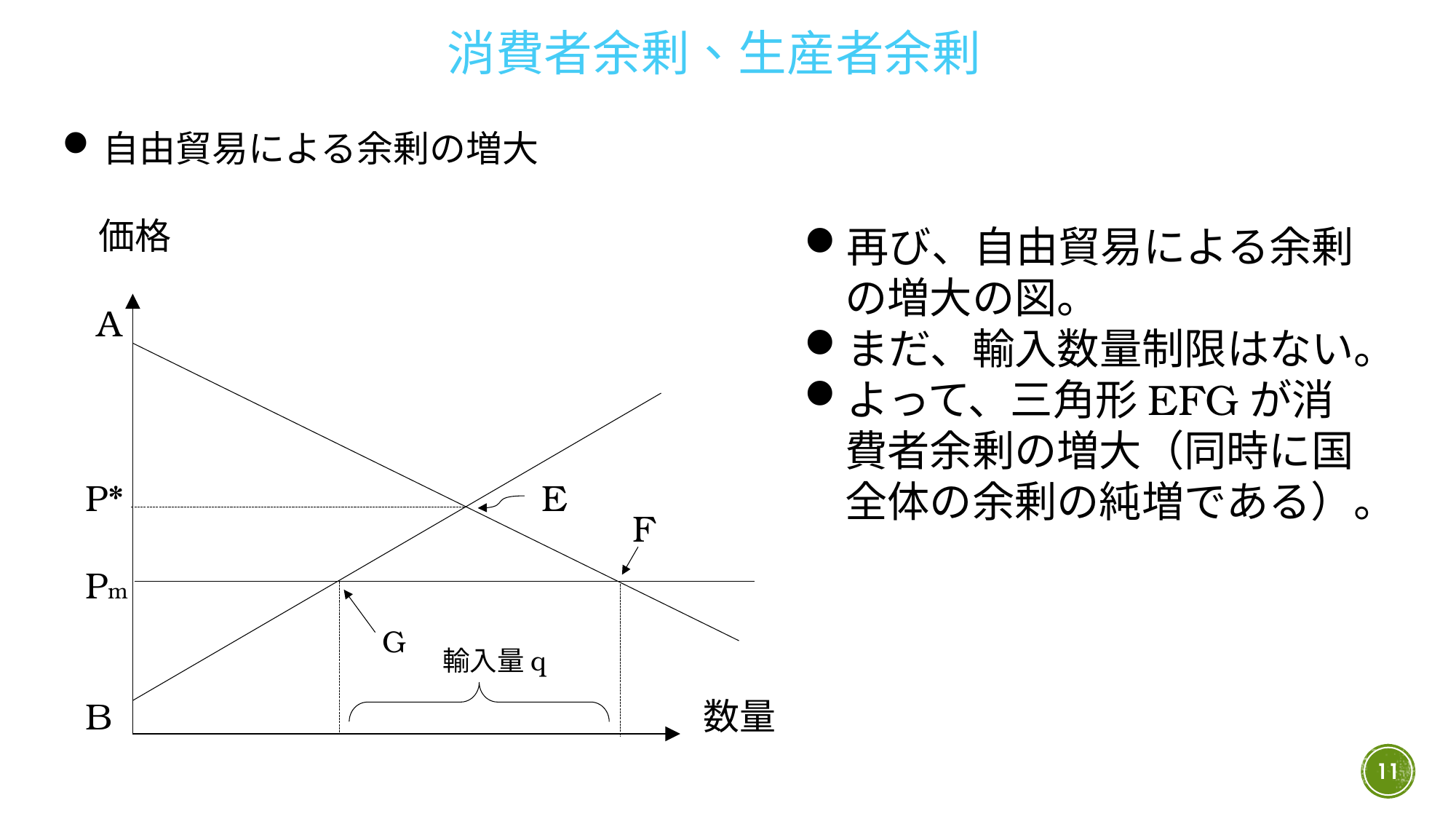

消費者余剰、生産者余剰
自由貿易による余剰の増大

　価格

   A

  P*　　　　　　　　　　　E

  Pm

  B　　　　　　　　　　　　　　　　数量
再び、自由貿易による余剰の増大の図。
まだ、輸入数量制限はない。
よって、三角形EFGが消費者余剰の増大（同時に国全体の余剰の純増である）。
F

G
輸入量q
11